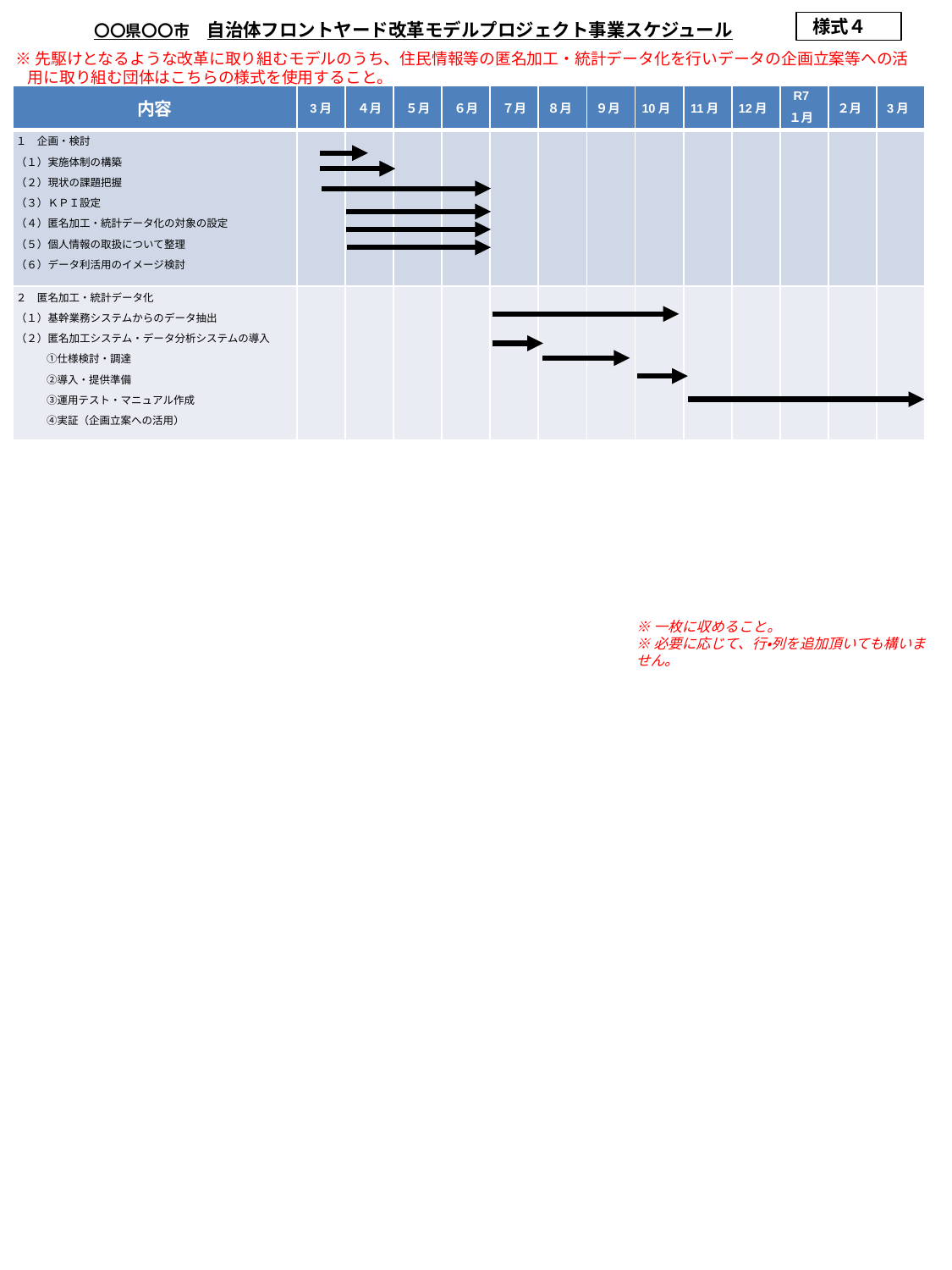

様式４
自治体フロントヤード改革モデルプロジェクト事業スケジュール
〇〇県〇〇市
※先駆けとなるような改革に取り組むモデルのうち、住民情報等の匿名加工・統計データ化を行いデータの企画立案等への活用に取り組む団体はこちらの様式を使用すること。
| 内容 | 3月 | ４月 | ５月 | ６月 | ７月 | ８月 | ９月 | 10月 | 11月 | 12月 | R7 １月 | ２月 | 3月 |
| --- | --- | --- | --- | --- | --- | --- | --- | --- | --- | --- | --- | --- | --- |
| １　企画・検討 （１）実施体制の構築 （２）現状の課題把握 （３）ＫＰＩ設定 （４）匿名加工・統計データ化の対象の設定 （５）個人情報の取扱について整理 （６）データ利活用のイメージ検討 |  |  |  |  |  |  |  |  |  |  |  |  |  |
| ２　匿名加工・統計データ化 （１）基幹業務システムからのデータ抽出 （２）匿名加工システム・データ分析システムの導入 　①仕様検討・調達 　②導入・提供準備 　③運用テスト・マニュアル作成 　④実証（企画立案への活用） |  |  |  |  |  |  |  |  |  |  |  |  |  |
※一枚に収めること。
※必要に応じて、行・列を追加頂いても構いません。